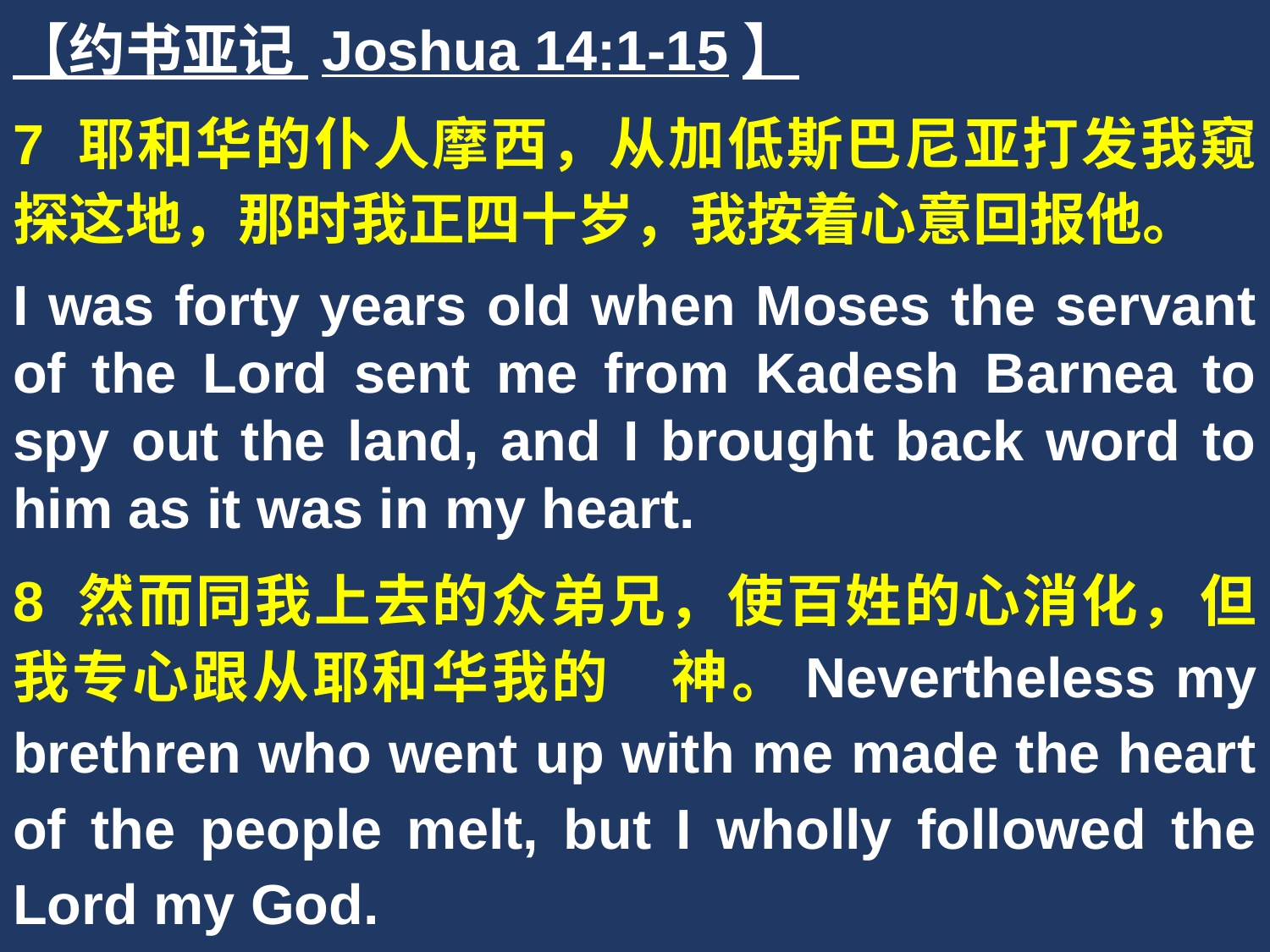

【约书亚记 Joshua 14:1-15】
7 耶和华的仆人摩西，从加低斯巴尼亚打发我窥探这地，那时我正四十岁，我按着心意回报他。
I was forty years old when Moses the servant of the Lord sent me from Kadesh Barnea to spy out the land, and I brought back word to him as it was in my heart.
8 然而同我上去的众弟兄，使百姓的心消化，但我专心跟从耶和华我的　神。Nevertheless my brethren who went up with me made the heart of the people melt, but I wholly followed the Lord my God.